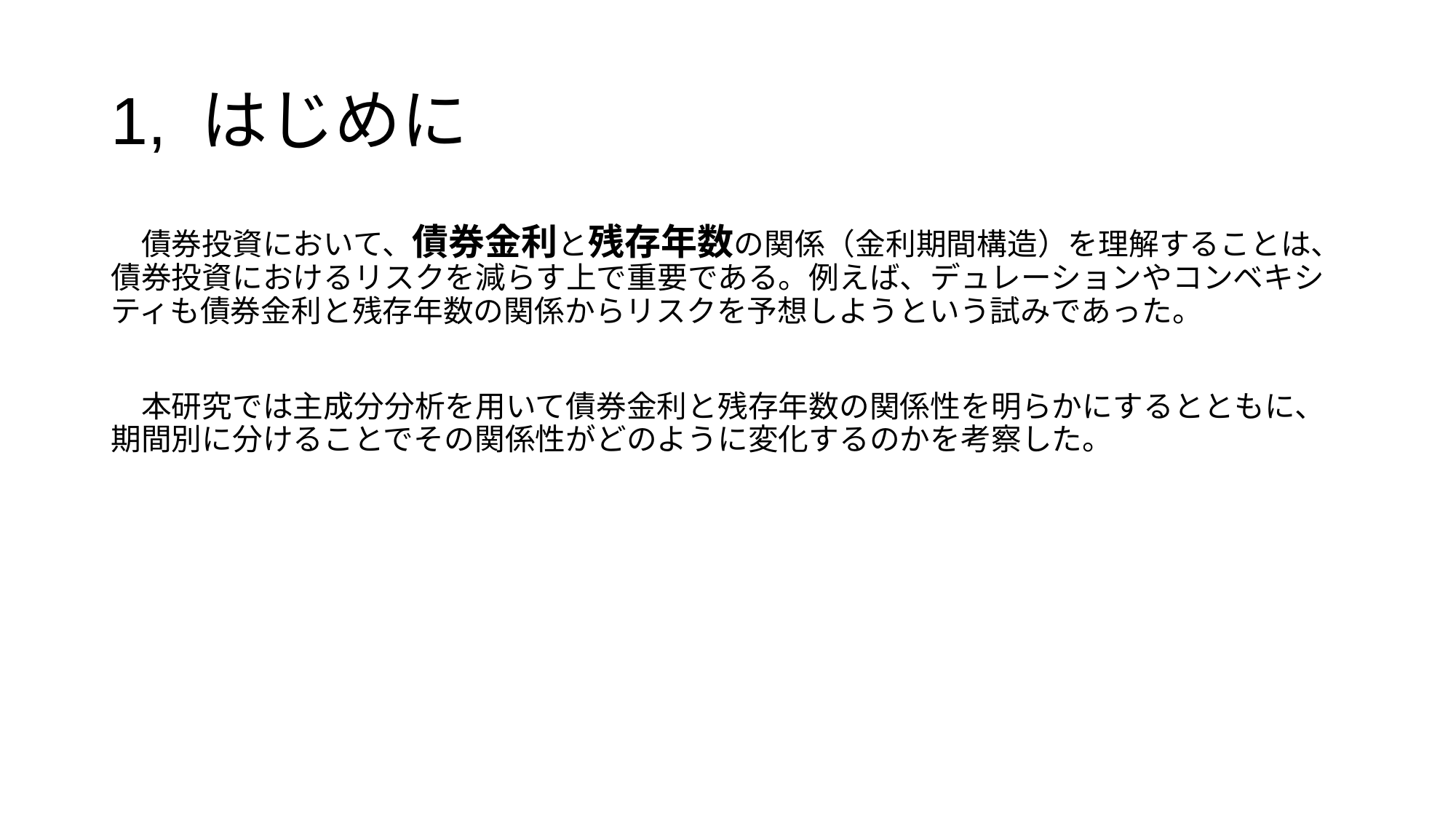

# 1, はじめに
　債券投資において、債券金利と残存年数の関係（金利期間構造）を理解することは、債券投資におけるリスクを減らす上で重要である。例えば、デュレーションやコンベキシティも債券金利と残存年数の関係からリスクを予想しようという試みであった。

　本研究では主成分分析を用いて債券金利と残存年数の関係性を明らかにするとともに、期間別に分けることでその関係性がどのように変化するのかを考察した。